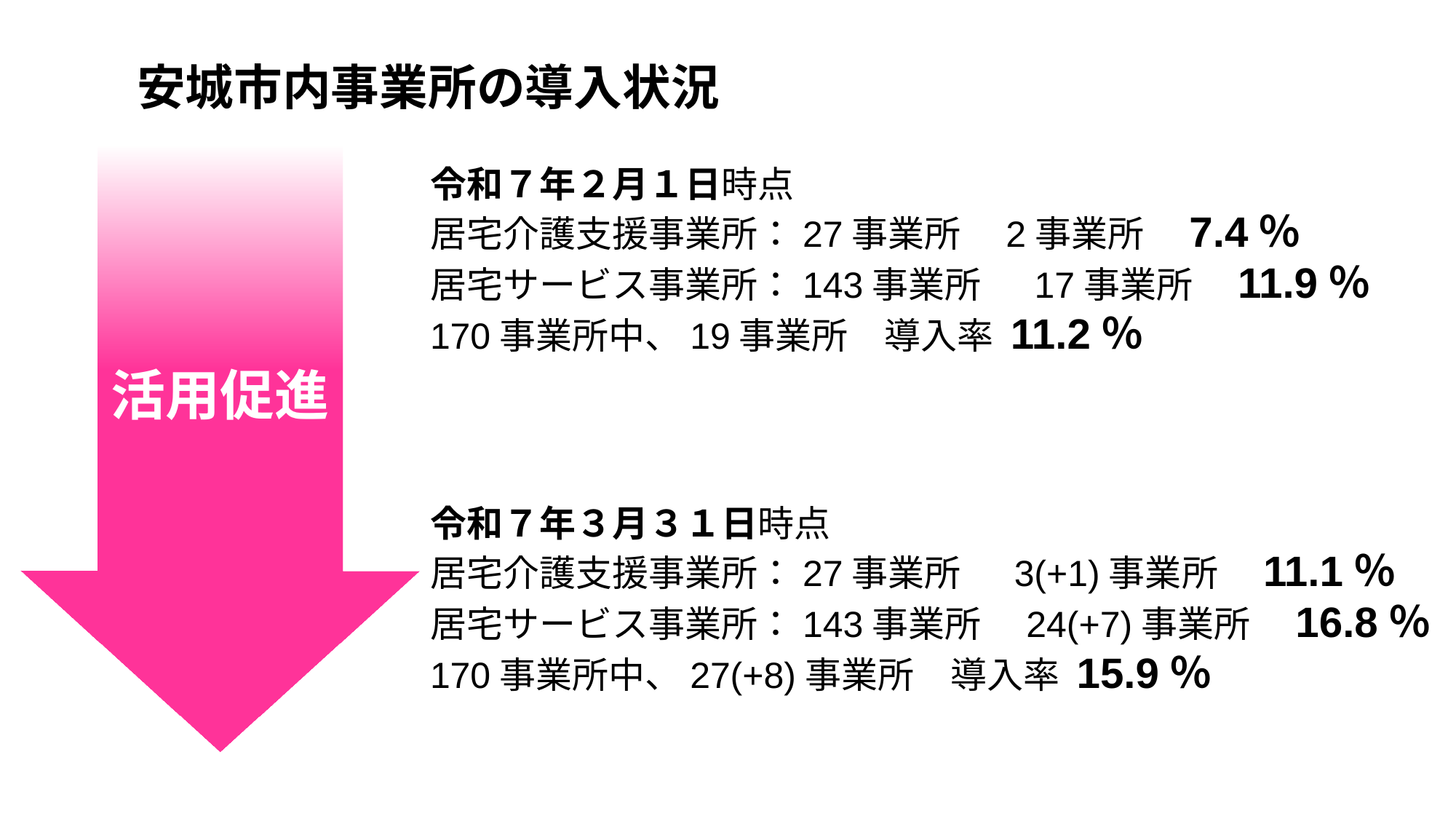

安城市内事業所の導入状況
活用促進
令和７年２月１日時点
居宅介護支援事業所：27事業所　2事業所　7.4％
居宅サービス事業所：143事業所　 17事業所　11.9％
170事業所中、19事業所　導入率 11.2％

令和７年３月３１日時点
居宅介護支援事業所：27事業所　 3(+1)事業所　11.1％
居宅サービス事業所：143事業所　24(+7)事業所　16.8％
170事業所中、27(+8)事業所　導入率 15.9％